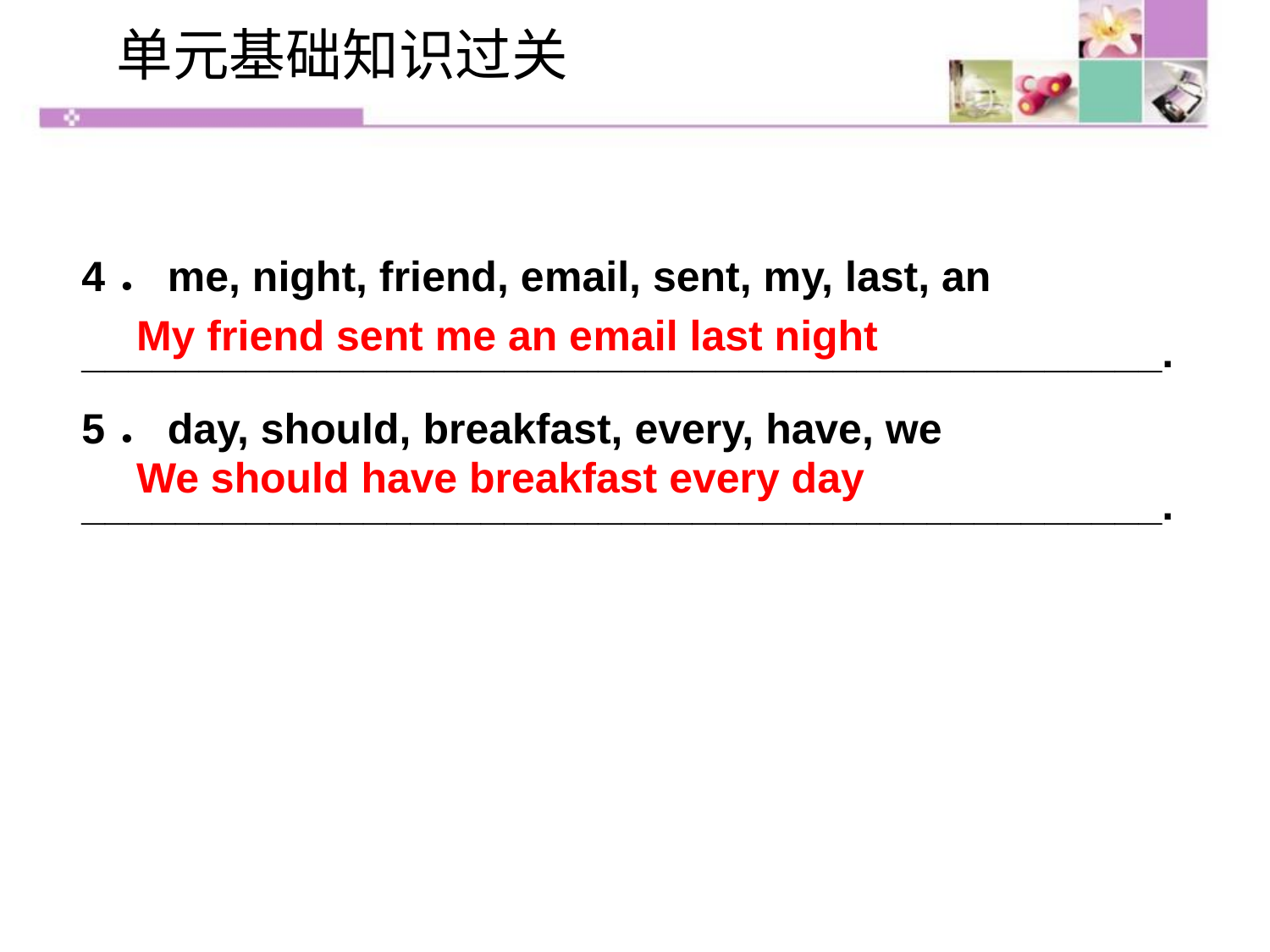

单元基础知识过关
4．me, night, friend, e­mail, sent, my, last, an
______________________________________________.
5．day, should, breakfast, every, have, we
______________________________________________.
My friend sent me an e­mail last night
We should have breakfast every day